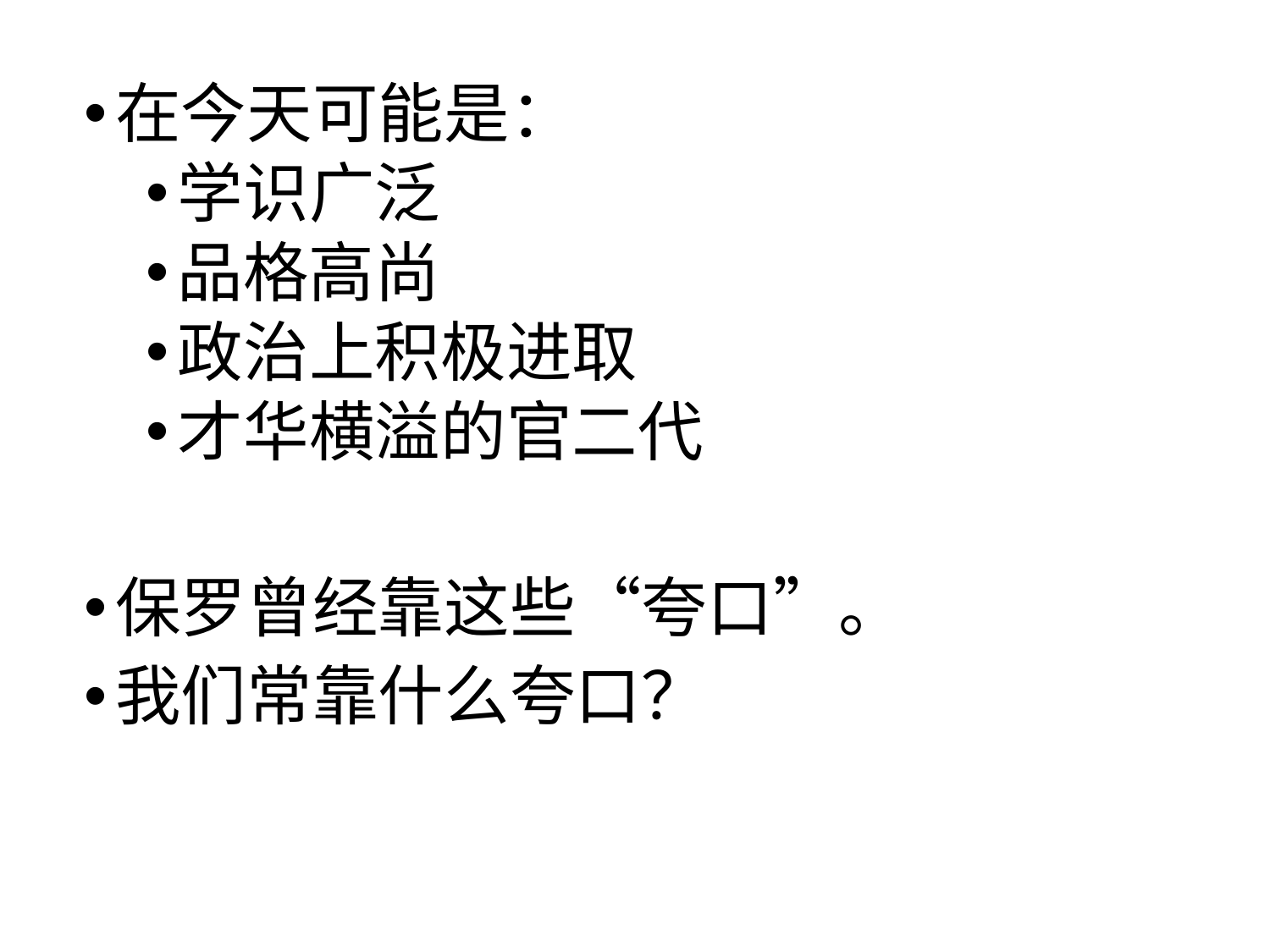

在今天可能是：
学识广泛
品格高尚
政治上积极进取
才华横溢的官二代

保罗曾经靠这些“夸口”。
我们常靠什么夸口？